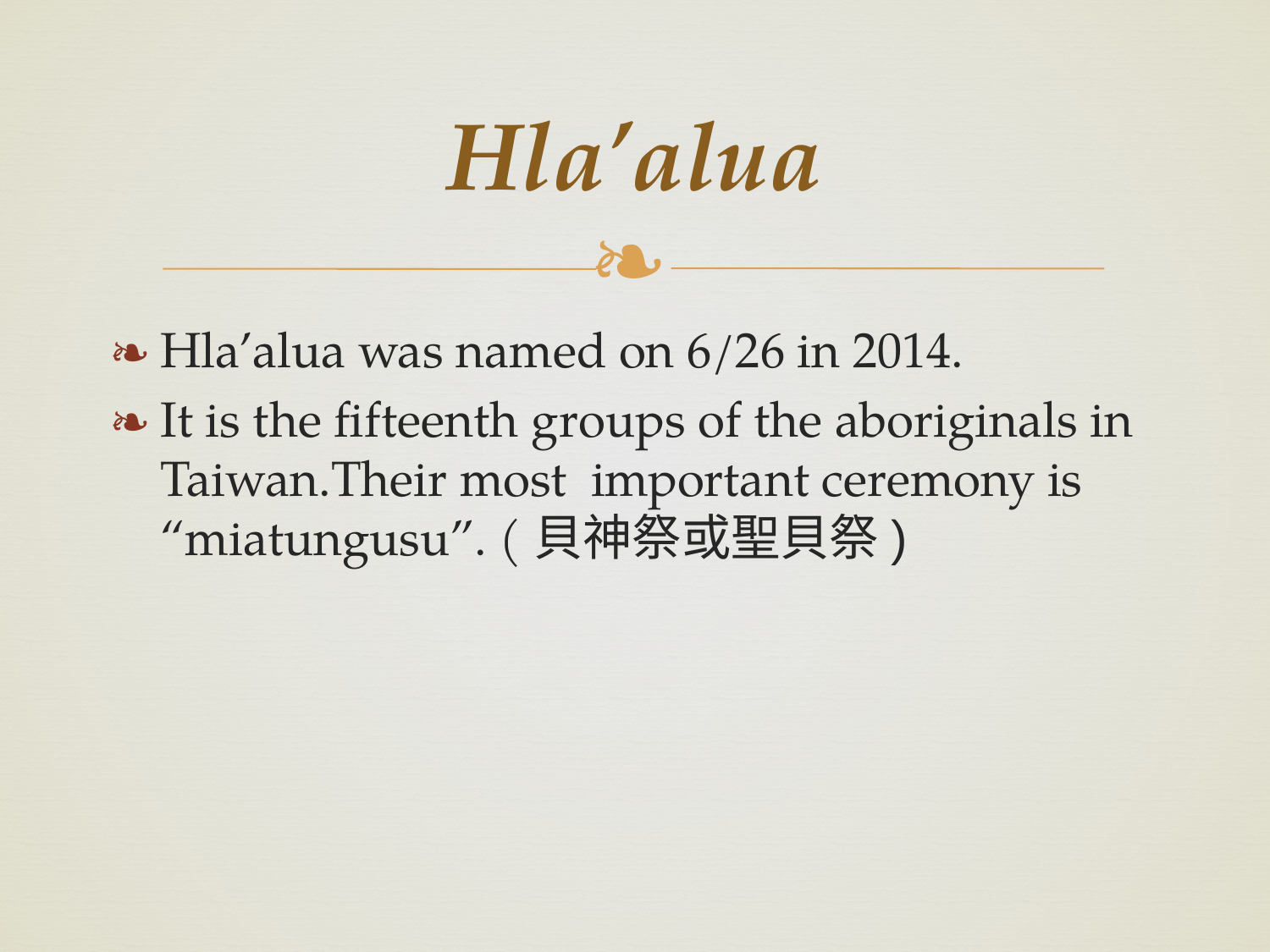

# Hla’alua
Hla’alua was named on 6/26 in 2014.
It is the fifteenth groups of the aboriginals in Taiwan.Their most  important ceremony is “miatungusu”. (貝神祭或聖貝祭)